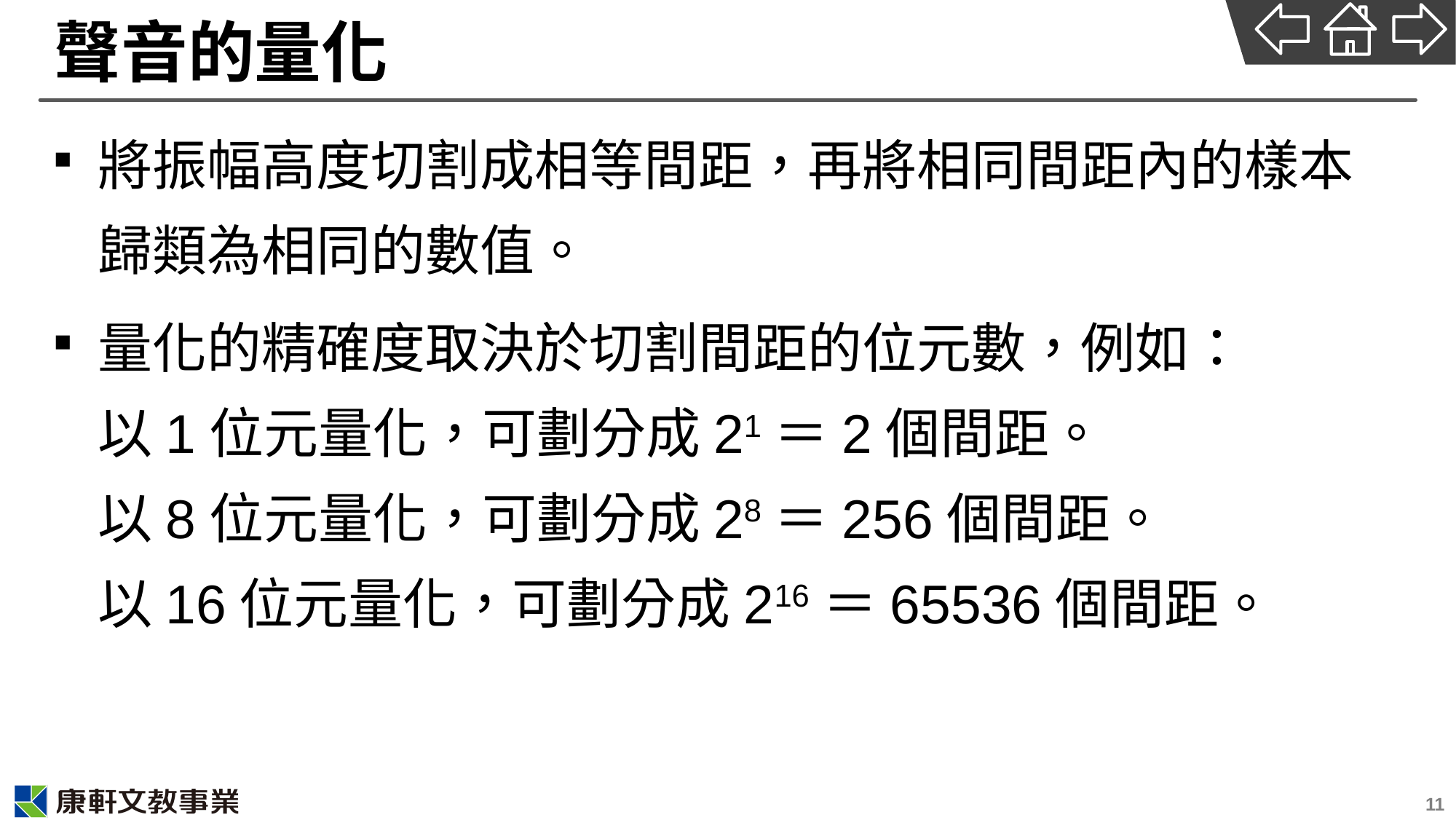

# 聲音的量化
將振幅高度切割成相等間距，再將相同間距內的樣本歸類為相同的數值。
量化的精確度取決於切割間距的位元數，例如：
以1位元量化，可劃分成21＝2個間距。
以8位元量化，可劃分成28＝256個間距。
以16位元量化，可劃分成216＝65536個間距。
11